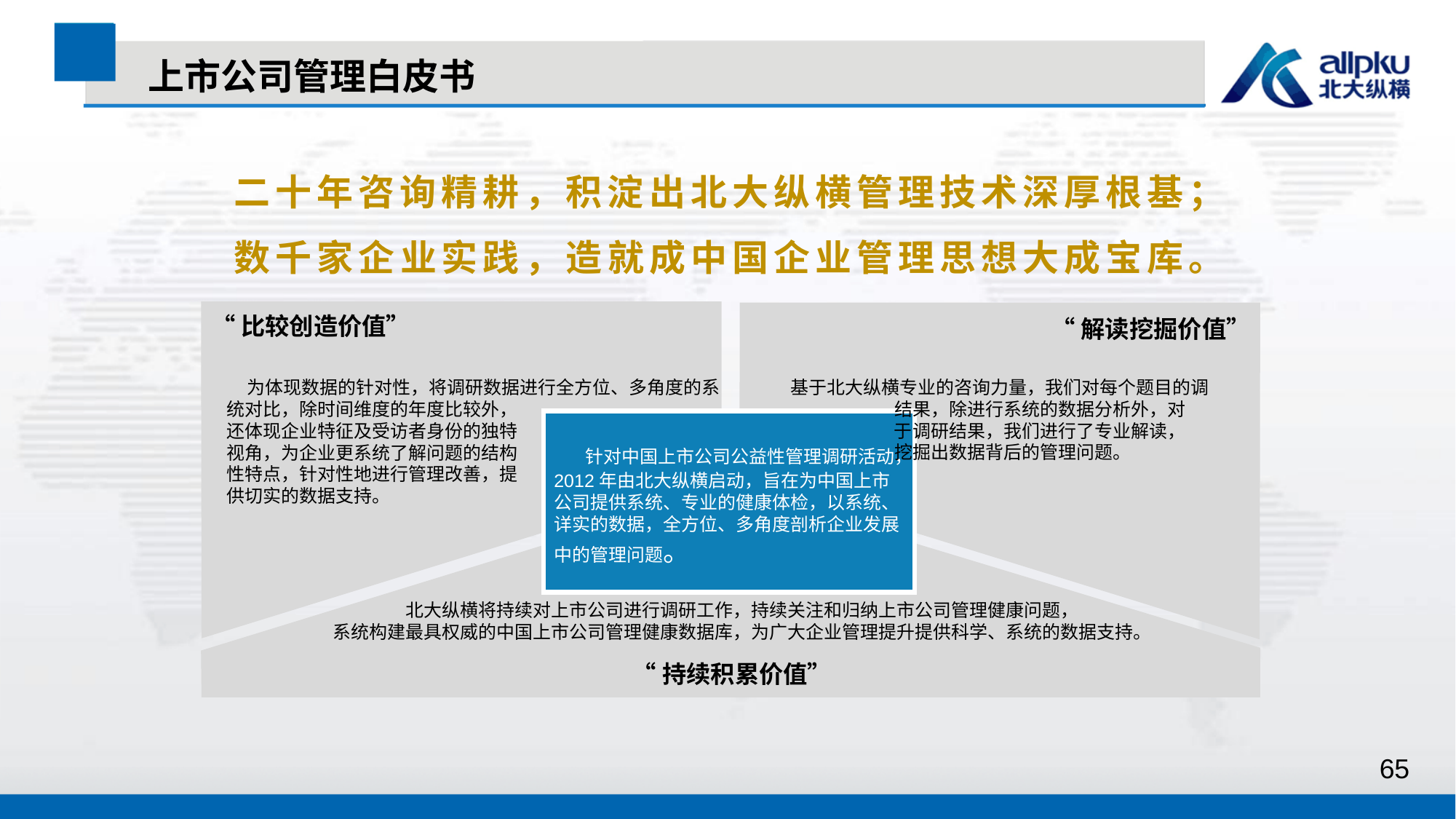

上市公司管理白皮书
二十年咨询精耕，积淀出北大纵横管理技术深厚根基；
数千家企业实践，造就成中国企业管理思想大成宝库。

“比较创造价值”
“解读挖掘价值”
    为体现数据的针对性，将调研数据进行全方位、多角度的系统对比，除时间维度的年度比较外，
还体现企业特征及受访者身份的独特
视角，为企业更系统了解问题的结构
性特点，针对性地进行管理改善，提
供切实的数据支持。

    基于北大纵横专业的咨询力量，我们对每个题目的调
                               结果，除进行系统的数据分析外，对
                               于调研结果，我们进行了专业解读，
                               挖掘出数据背后的管理问题。
    针对中国上市公司公益性管理调研活动，2012年由北大纵横启动，旨在为中国上市公司提供系统、专业的健康体检，以系统、详实的数据，全方位、多角度剖析企业发展中的管理问题。

北大纵横将持续对上市公司进行调研工作，持续关注和归纳上市公司管理健康问题，
系统构建最具权威的中国上市公司管理健康数据库，为广大企业管理提升提供科学、系统的数据支持。
“持续积累价值”